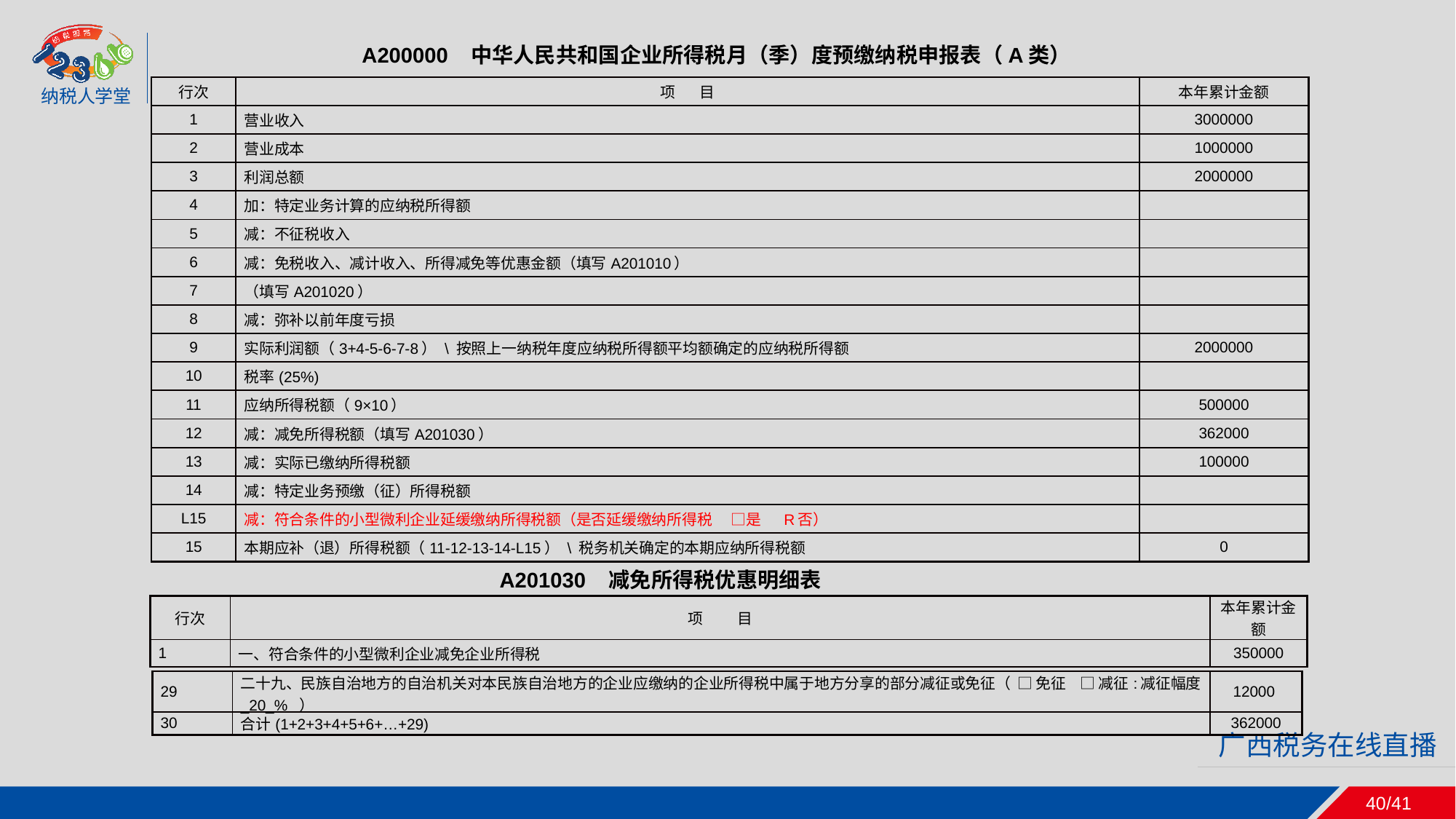

A200000	中华人民共和国企业所得税月（季）度预缴纳税申报表（A类）
| 行次 | 项 目 | 本年累计金额 |
| --- | --- | --- |
| 1 | 营业收入 | 3000000 |
| 2 | 营业成本 | 1000000 |
| 3 | 利润总额 | 2000000 |
| 4 | 加：特定业务计算的应纳税所得额 |  |
| 5 | 减：不征税收入 |  |
| 6 | 减：免税收入、减计收入、所得减免等优惠金额（填写A201010） |  |
| 7 | （填写A201020） |  |
| 8 | 减：弥补以前年度亏损 |  |
| 9 | 实际利润额（3+4-5-6-7-8） \ 按照上一纳税年度应纳税所得额平均额确定的应纳税所得额 | 2000000 |
| 10 | 税率(25%) |  |
| 11 | 应纳所得税额（9×10） | 500000 |
| 12 | 减：减免所得税额（填写A201030） | 362000 |
| 13 | 减：实际已缴纳所得税额 | 100000 |
| 14 | 减：特定业务预缴（征）所得税额 |  |
| L15 | 减：符合条件的小型微利企业延缓缴纳所得税额（是否延缓缴纳所得税　 □是　 R否） |  |
| 15 | 本期应补（退）所得税额（11-12-13-14-L15） \ 税务机关确定的本期应纳所得税额 | 0 |
A201030	减免所得税优惠明细表
| 行次 | 项 目 | 本年累计金额 |
| --- | --- | --- |
| 1 | 一、符合条件的小型微利企业减免企业所得税 | 350000 |
| 29 | 二十九、民族自治地方的自治机关对本民族自治地方的企业应缴纳的企业所得税中属于地方分享的部分减征或免征（ □ 免征 □ 减征:减征幅度\_20\_% ） | 12000 |
| --- | --- | --- |
| 30 | 合计(1+2+3+4+5+6+…+29) | 362000 |